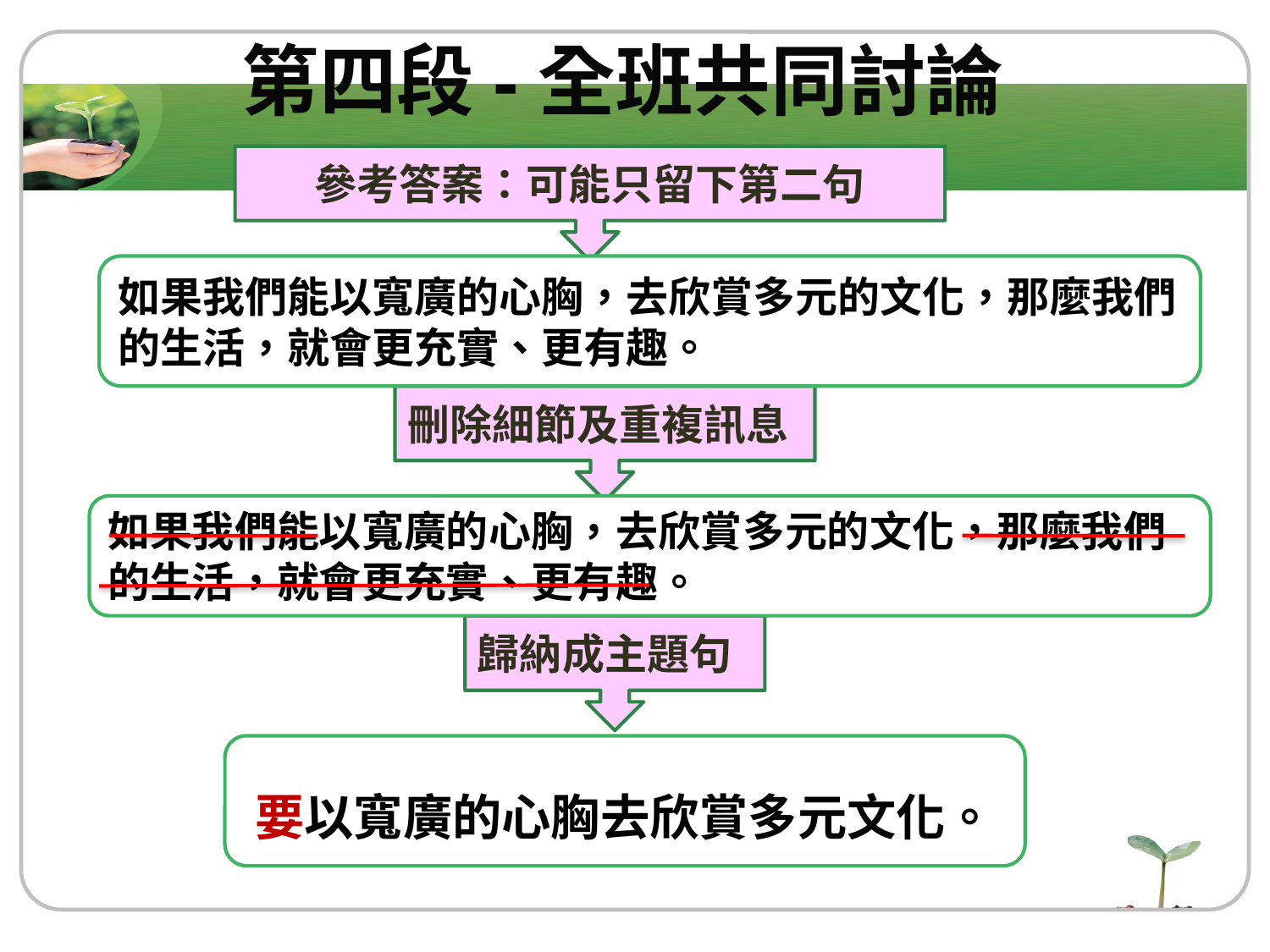

第四段-全班共同討論
參考答案：可能只留下第二句
如果我們能以寬廣的心胸，去欣賞多元的文化，那麼我們的生活，就會更充實、更有趣。
刪除細節及重複訊息
如果我們能以寬廣的心胸，去欣賞多元的文化，那麼我們的生活，就會更充實、更有趣。
歸納成主題句
要以寬廣的心胸去欣賞多元文化。